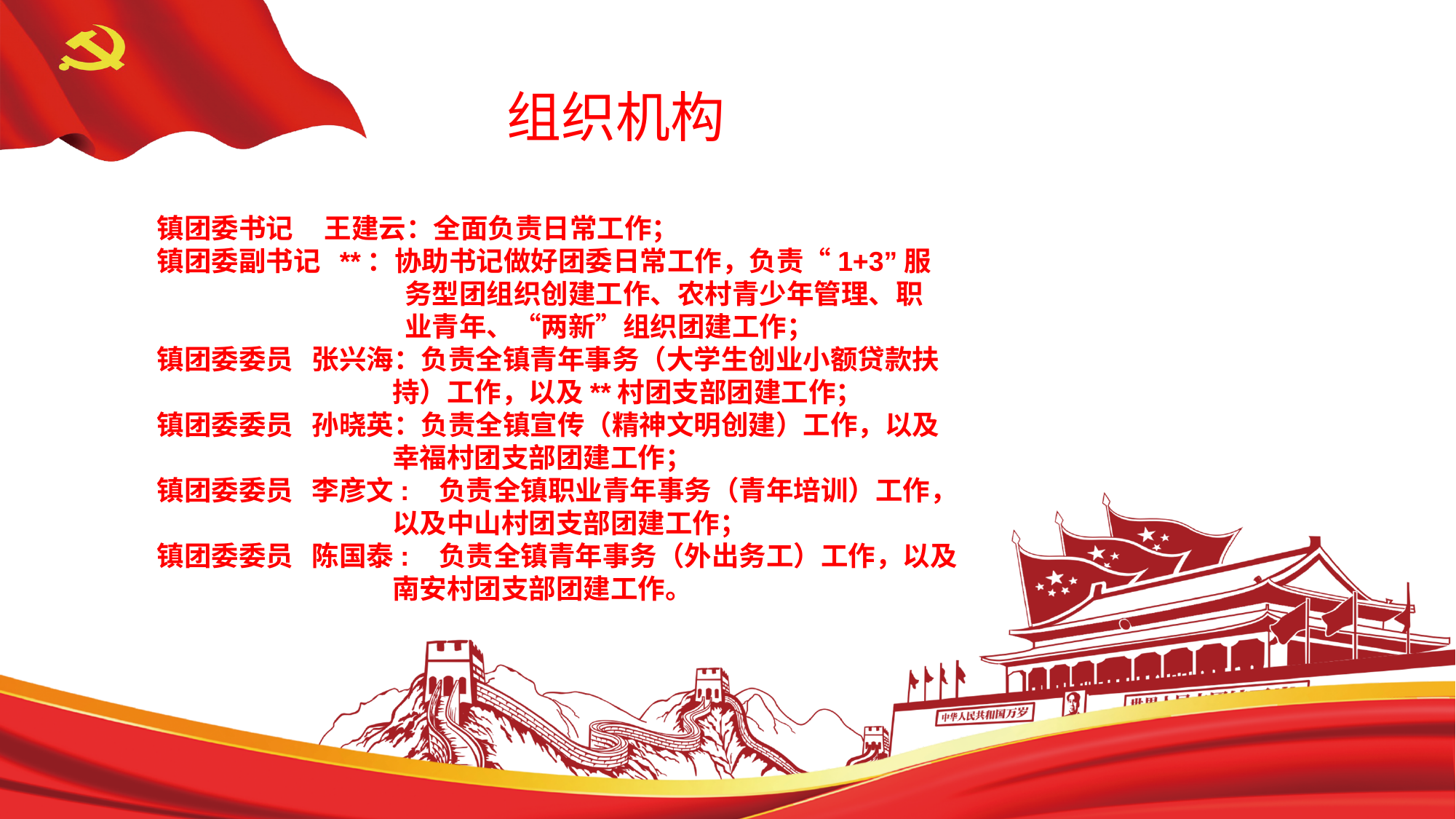

组织机构
镇团委书记     王建云：全面负责日常工作；
镇团委副书记  **：协助书记做好团委日常工作，负责“1+3”服
                                       务型团组织创建工作、农村青少年管理、职
                                       业青年、“两新”组织团建工作；
镇团委委员   张兴海：负责全镇青年事务（大学生创业小额贷款扶
                                     持）工作，以及**村团支部团建工作；
镇团委委员   孙晓英：负责全镇宣传（精神文明创建）工作，以及
                                     幸福村团支部团建工作；
镇团委委员   李彦文:   负责全镇职业青年事务（青年培训）工作，
                                     以及中山村团支部团建工作；
镇团委委员   陈国泰:   负责全镇青年事务（外出务工）工作，以及
                                     南安村团支部团建工作。